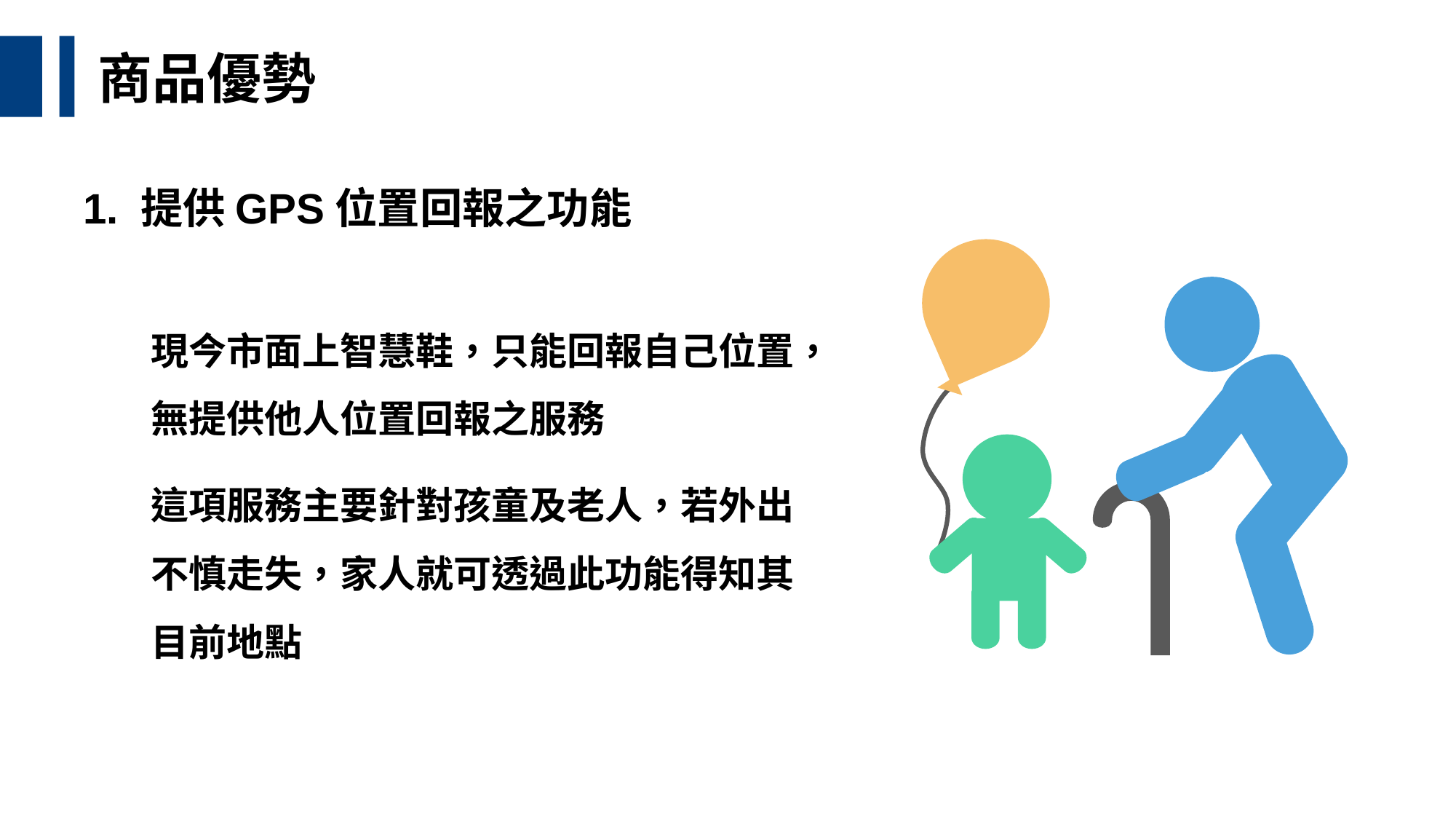

商品優勢
1. 提供GPS位置回報之功能

現今市面上智慧鞋，只能回報自己位置，
無提供他人位置回報之服務
這項服務主要針對孩童及老人，若外出
不慎走失，家人就可透過此功能得知其
目前地點